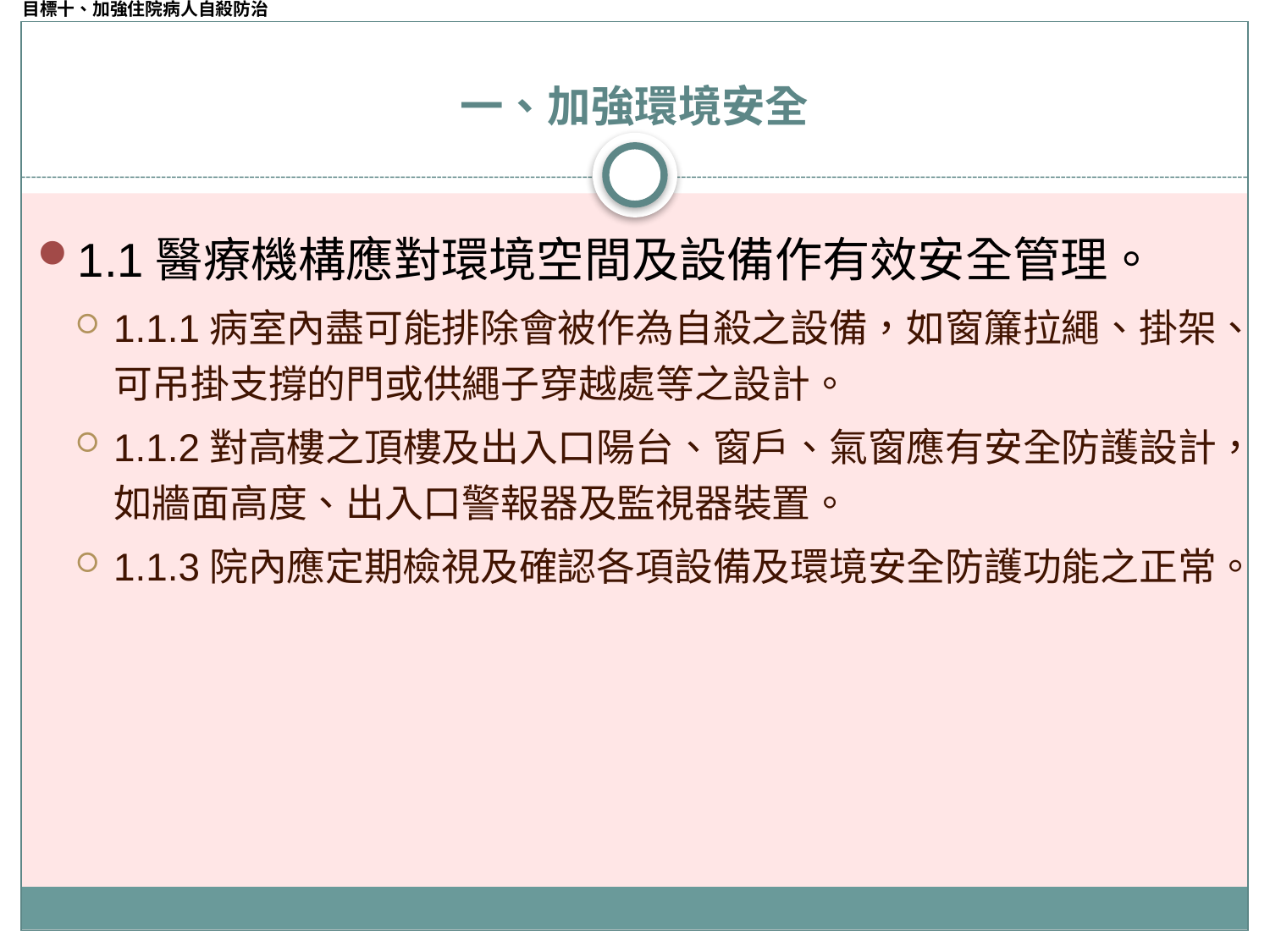

# 一、加強環境安全
1.1醫療機構應對環境空間及設備作有效安全管理。
1.1.1病室內盡可能排除會被作為自殺之設備，如窗簾拉繩、掛架、可吊掛支撐的門或供繩子穿越處等之設計。
1.1.2對高樓之頂樓及出入口陽台、窗戶、氣窗應有安全防護設計，如牆面高度、出入口警報器及監視器裝置。
1.1.3院內應定期檢視及確認各項設備及環境安全防護功能之正常。